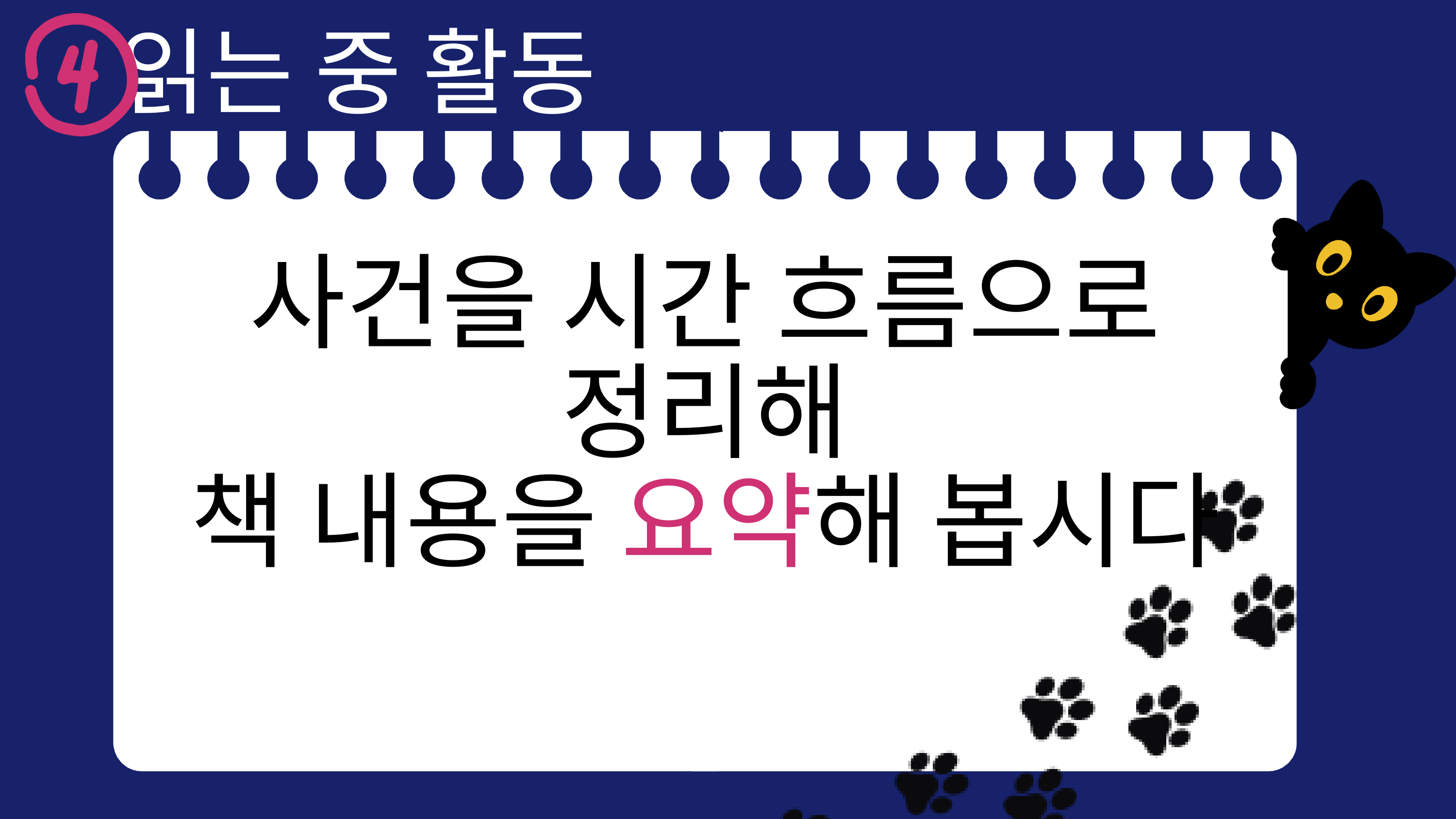

읽는 중 활동

사건을 시간 흐름으로 정리해
책 내용을 요약해 봅시다